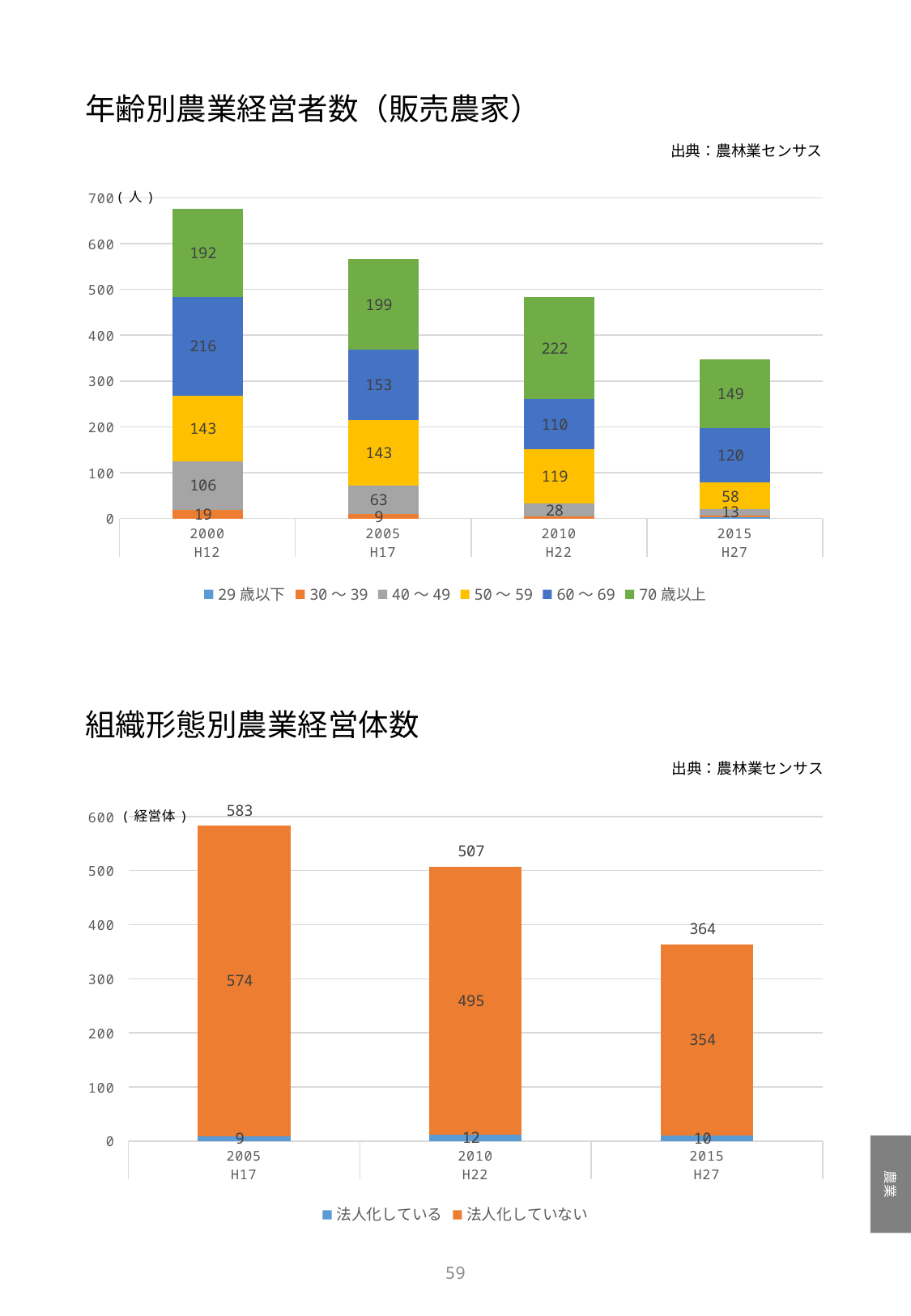

# 年齢別農業経営者数（販売農家）
出典：農林業センサス

### Chart

| Category | 29歳以下 | 30～39 | 40～49 | 50～59 | 60～69 | 70歳以上 |
|---|---|---|---|---|---|---|
| 2000 | None | 19.0 | 106.0 | 143.0 | 216.0 | 192.0 |
| 2005 | None | 9.0 | 63.0 | 143.0 | 153.0 | 199.0 |
| 2010 | None | 4.0 | 28.0 | 119.0 | 110.0 | 222.0 |
| 2015 | 2.0 | 5.0 | 13.0 | 58.0 | 120.0 | 149.0 |
組織形態別農業経営体数
出典：農林業センサス

### Chart

| Category | 法人化している | 法人化していない | 計 |
|---|---|---|---|
| 2005 | 9.0 | 574.0 | 583.0 |
| 2010 | 12.0 | 495.0 | 507.0 |
| 2015 | 10.0 | 354.0 | 364.0 |
農業
59